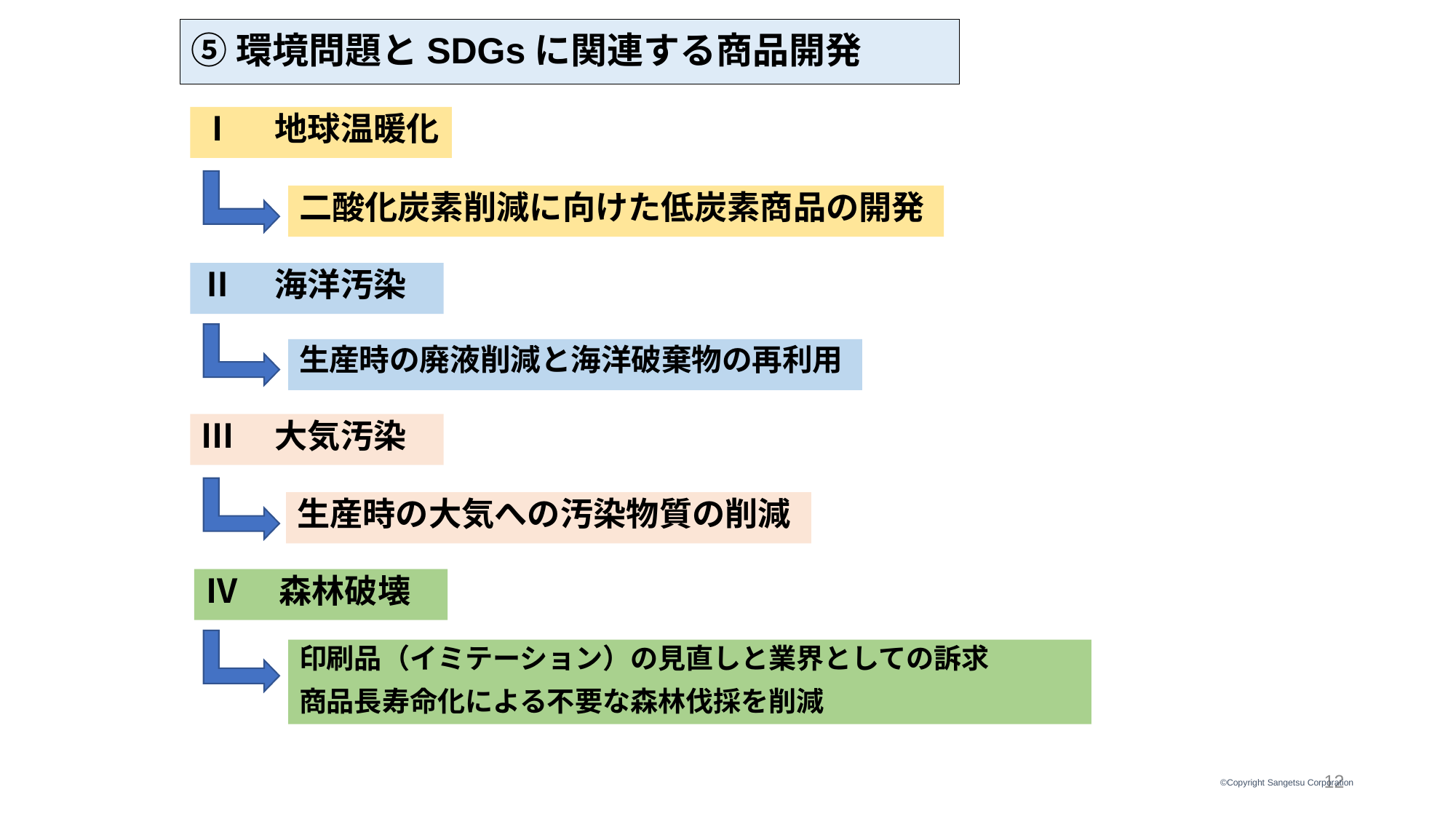

# ⑤環境問題とSDGsに関連する商品開発
Ⅰ　地球温暖化

二酸化炭素削減に向けた低炭素商品の開発
Ⅱ　海洋汚染

生産時の廃液削減と海洋破棄物の再利用
Ⅲ　大気汚染

生産時の大気への汚染物質の削減
Ⅳ　森林破壊

印刷品（イミテーション）の見直しと業界としての訴求
商品長寿命化による不要な森林伐採を削減

12